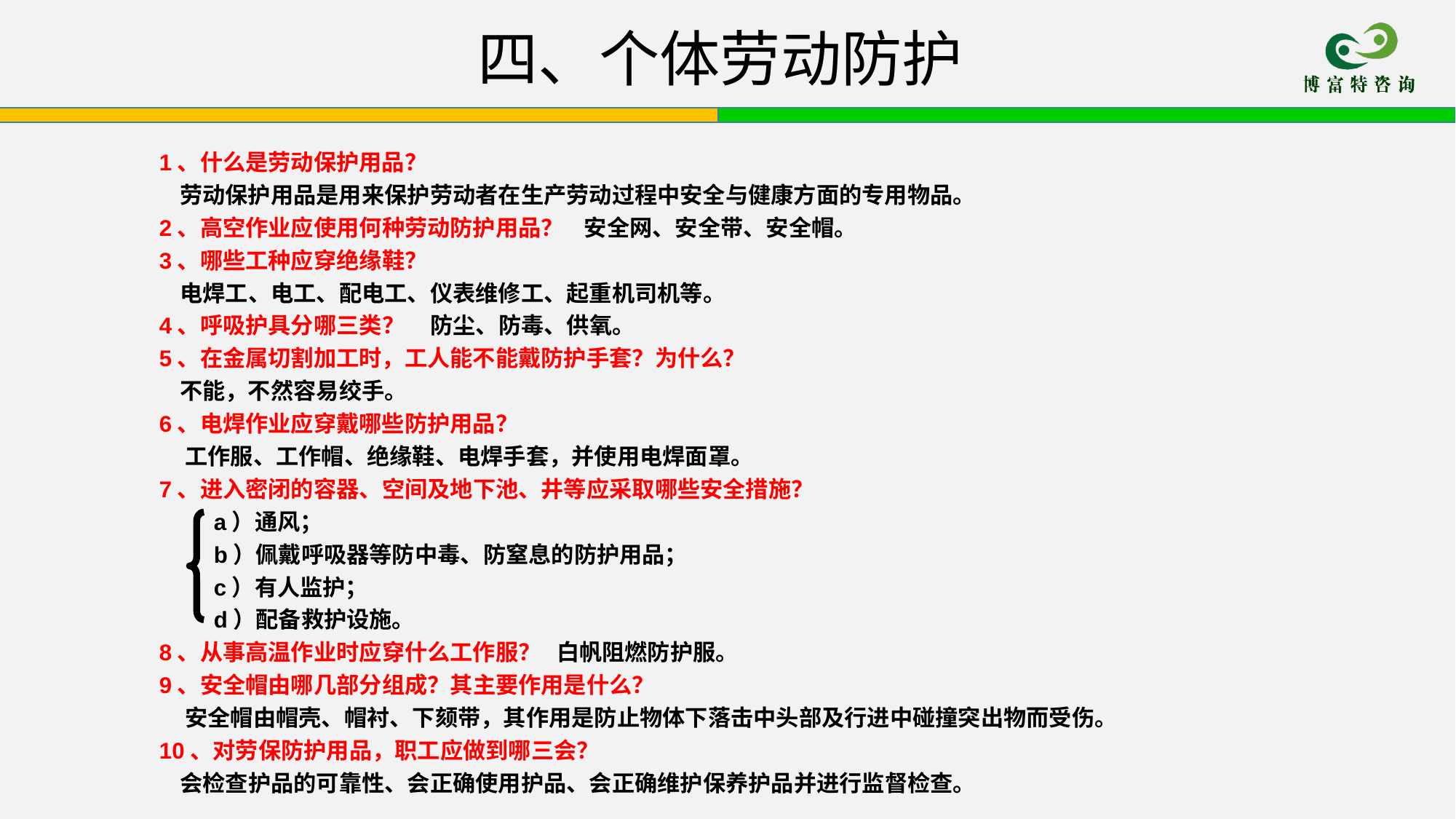

# 四、个体劳动防护
1、什么是劳动保护用品？
   劳动保护用品是用来保护劳动者在生产劳动过程中安全与健康方面的专用物品。
2、高空作业应使用何种劳动防护用品？    安全网、安全带、安全帽。
3、哪些工种应穿绝缘鞋？
   电焊工、电工、配电工、仪表维修工、起重机司机等。
4、呼吸护具分哪三类？     防尘、防毒、供氧。
5、在金属切割加工时，工人能不能戴防护手套？为什么？
   不能，不然容易绞手。
6、电焊作业应穿戴哪些防护用品？
    工作服、工作帽、绝缘鞋、电焊手套，并使用电焊面罩。
7、进入密闭的容器、空间及地下池、井等应采取哪些安全措施？
a）通风；
b）佩戴呼吸器等防中毒、防窒息的防护用品；
c）有人监护；
d）配备救护设施。
8、从事高温作业时应穿什么工作服？   白帆阻燃防护服。
9、安全帽由哪几部分组成？其主要作用是什么？
    安全帽由帽壳、帽衬、下颏带，其作用是防止物体下落击中头部及行进中碰撞突出物而受伤。
10、对劳保防护用品，职工应做到哪三会？
   会检查护品的可靠性、会正确使用护品、会正确维护保养护品并进行监督检查。

19